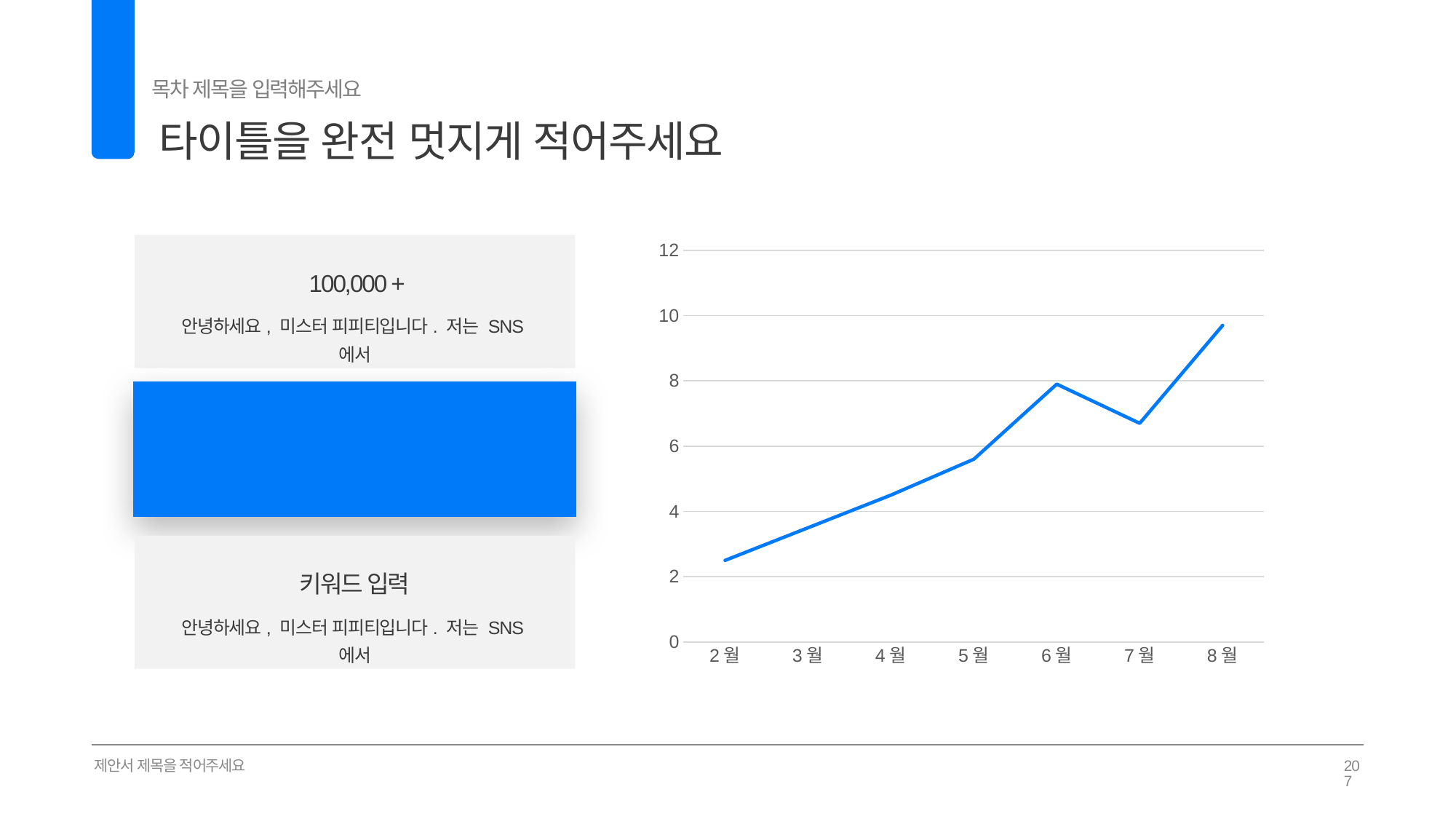

목차 제목을 입력해주세요
타이틀을 완전 멋지게 적어주세요
02

### Chart

| Category | 계열 1 |
|---|---|
| 2월 | 2.5 |
| 3월 | 3.5 |
| 4월 | 4.5 |
| 5월 | 5.6 |
| 6월 | 7.9 |
| 7월 | 6.7 |
| 8월 | 9.7 |
100,000 +
안녕하세요, 미스터 피피티입니다. 저는 SNS에서

+200%
안녕하세요, 미스터 피피티입니다. 저는 SNS에서

키워드 입력
안녕하세요, 미스터 피피티입니다. 저는 SNS에서
제안서 제목을 적어주세요
207